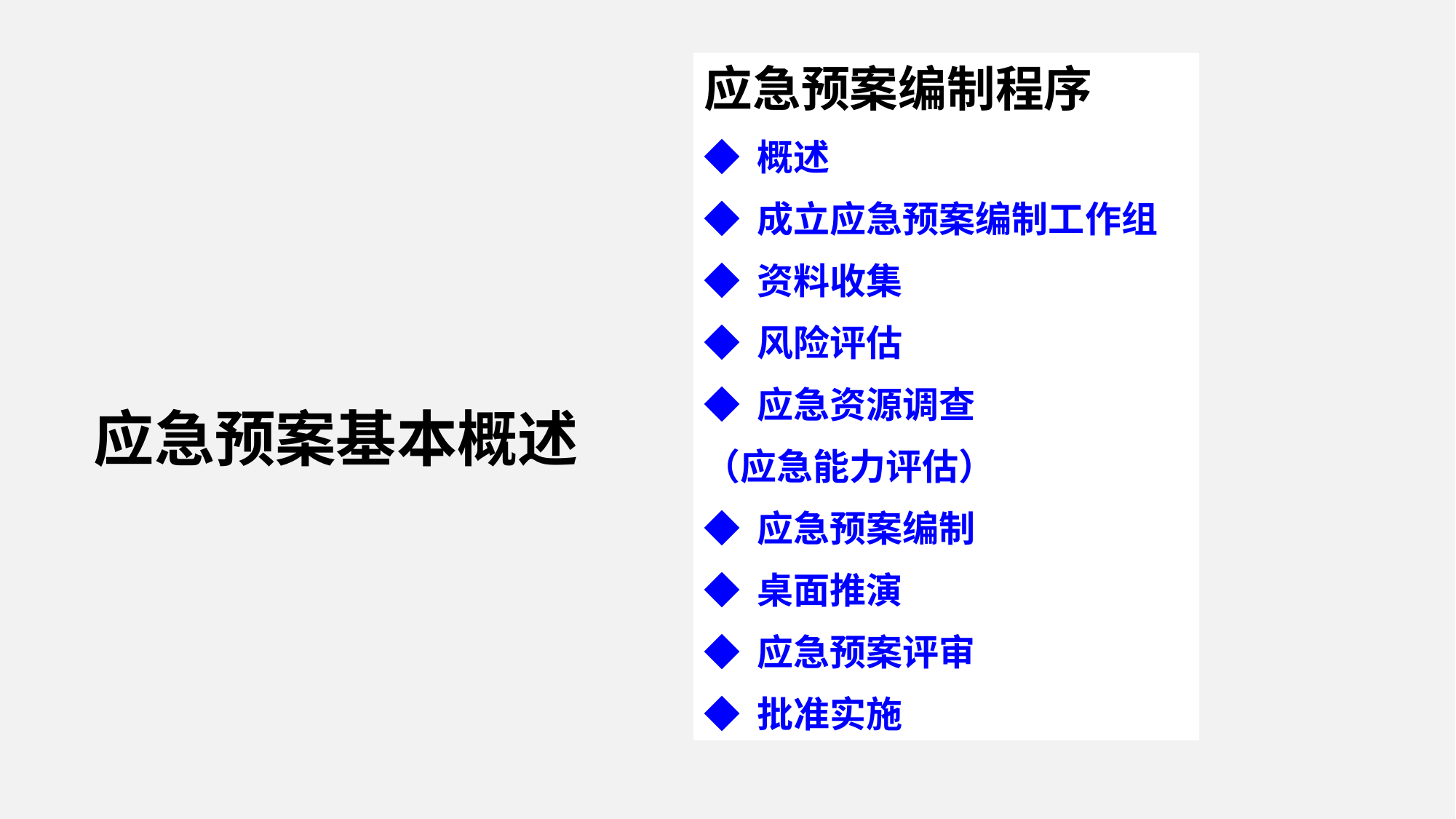

应急预案编制程序
◆ 概述
◆ 成立应急预案编制工作组
◆ 资料收集
◆ 风险评估
◆ 应急资源调查
（应急能力评估）
◆ 应急预案编制
◆ 桌面推演
◆ 应急预案评审
◆ 批准实施
应急预案基本概述